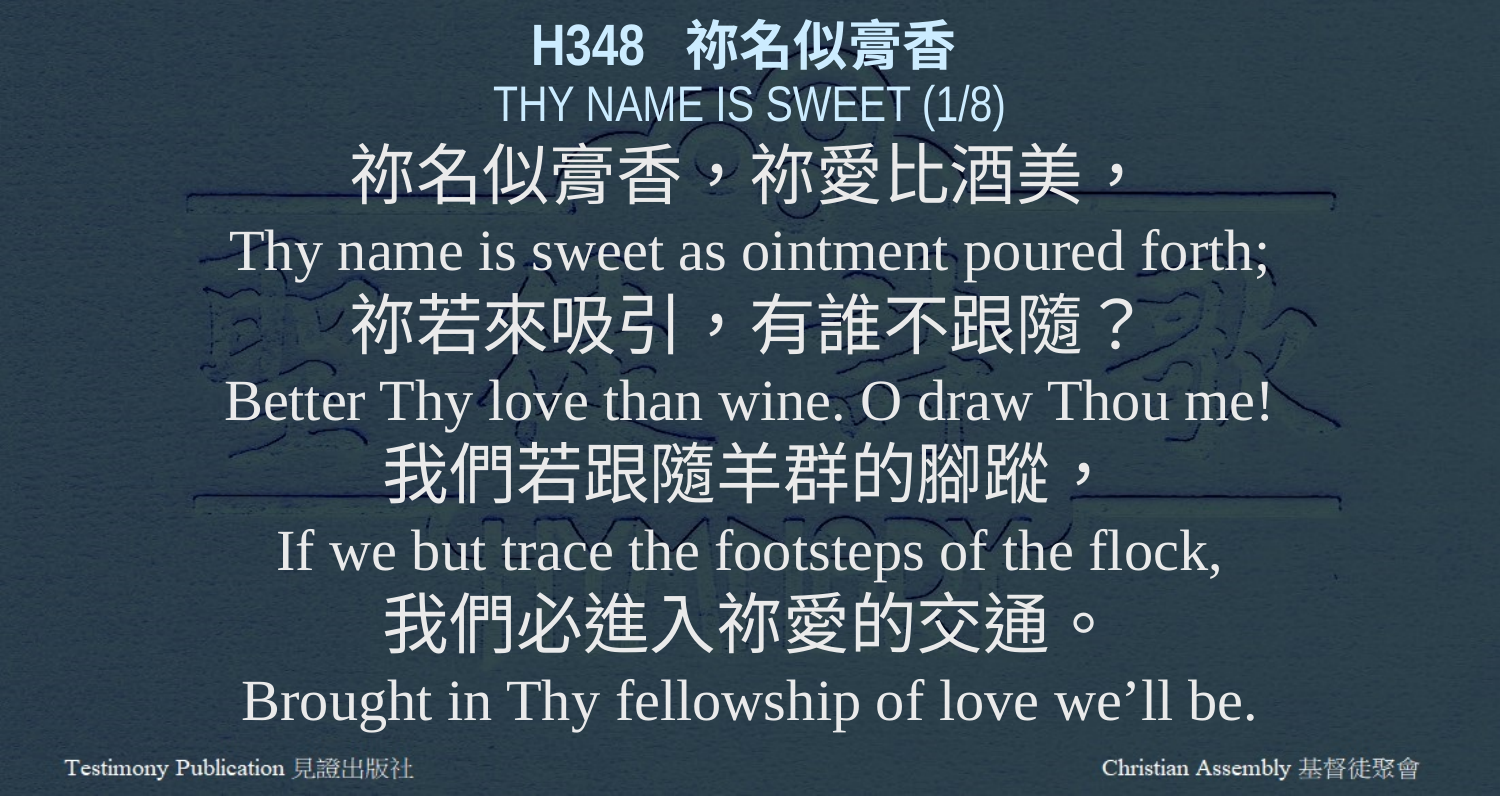

H348  祢名似膏香
THY NAME IS SWEET (1/8)
祢名似膏香，祢愛比酒美，
Thy name is sweet as ointment poured forth;
祢若來吸引，有誰不跟隨？
Better Thy love than wine. O draw Thou me!
我們若跟隨羊群的腳蹤，
If we but trace the footsteps of the flock,
我們必進入祢愛的交通。
Brought in Thy fellowship of love we’ll be.